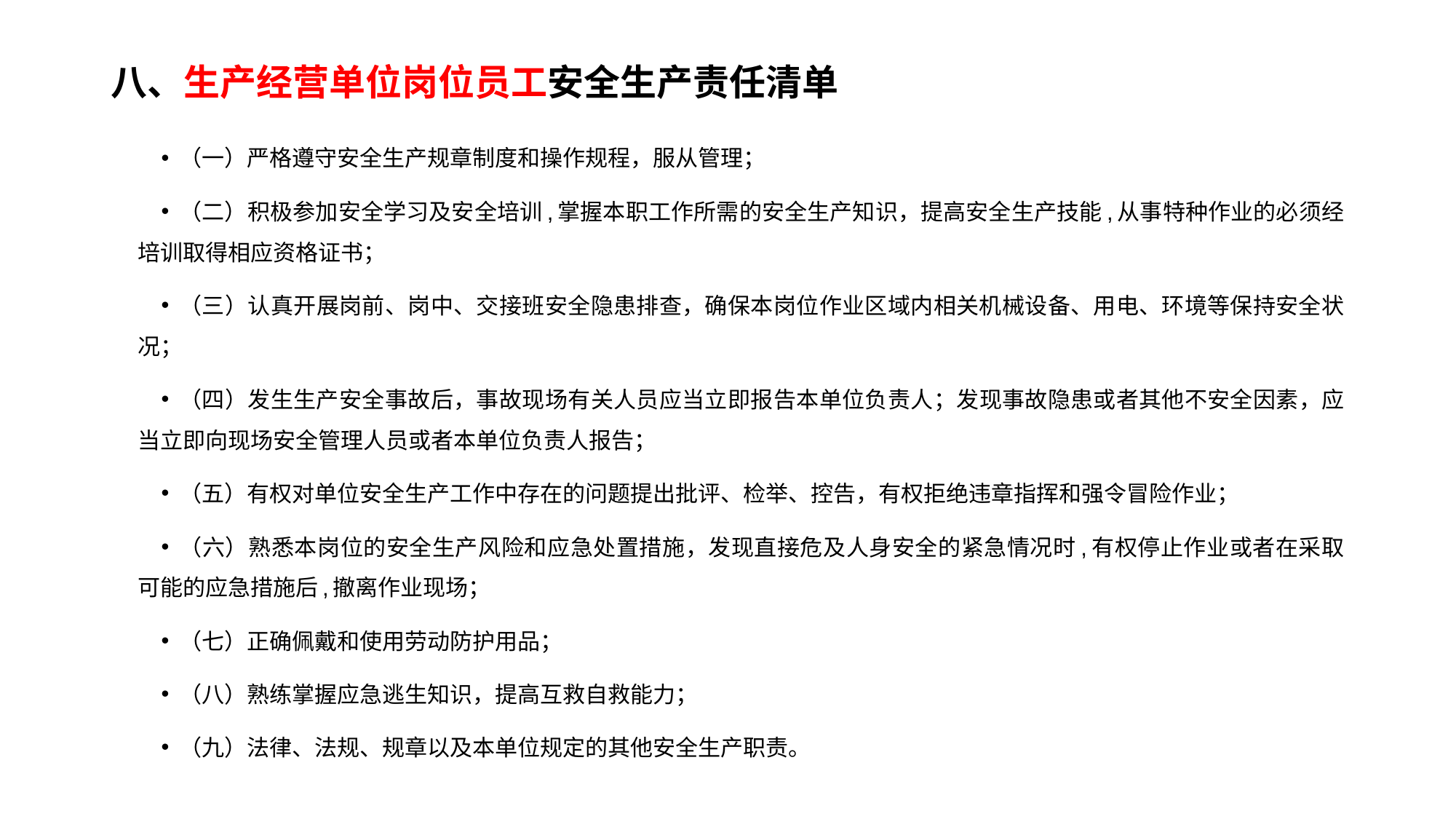

# 八、生产经营单位岗位员工安全生产责任清单
（一）严格遵守安全生产规章制度和操作规程，服从管理；
（二）积极参加安全学习及安全培训,掌握本职工作所需的安全生产知识，提高安全生产技能,从事特种作业的必须经培训取得相应资格证书；
（三）认真开展岗前、岗中、交接班安全隐患排查，确保本岗位作业区域内相关机械设备、用电、环境等保持安全状况；
（四）发生生产安全事故后，事故现场有关人员应当立即报告本单位负责人；发现事故隐患或者其他不安全因素，应当立即向现场安全管理人员或者本单位负责人报告；
（五）有权对单位安全生产工作中存在的问题提出批评、检举、控告，有权拒绝违章指挥和强令冒险作业；
（六）熟悉本岗位的安全生产风险和应急处置措施，发现直接危及人身安全的紧急情况时,有权停止作业或者在采取可能的应急措施后,撤离作业现场；
（七）正确佩戴和使用劳动防护用品；
（八）熟练掌握应急逃生知识，提高互救自救能力；
（九）法律、法规、规章以及本单位规定的其他安全生产职责。